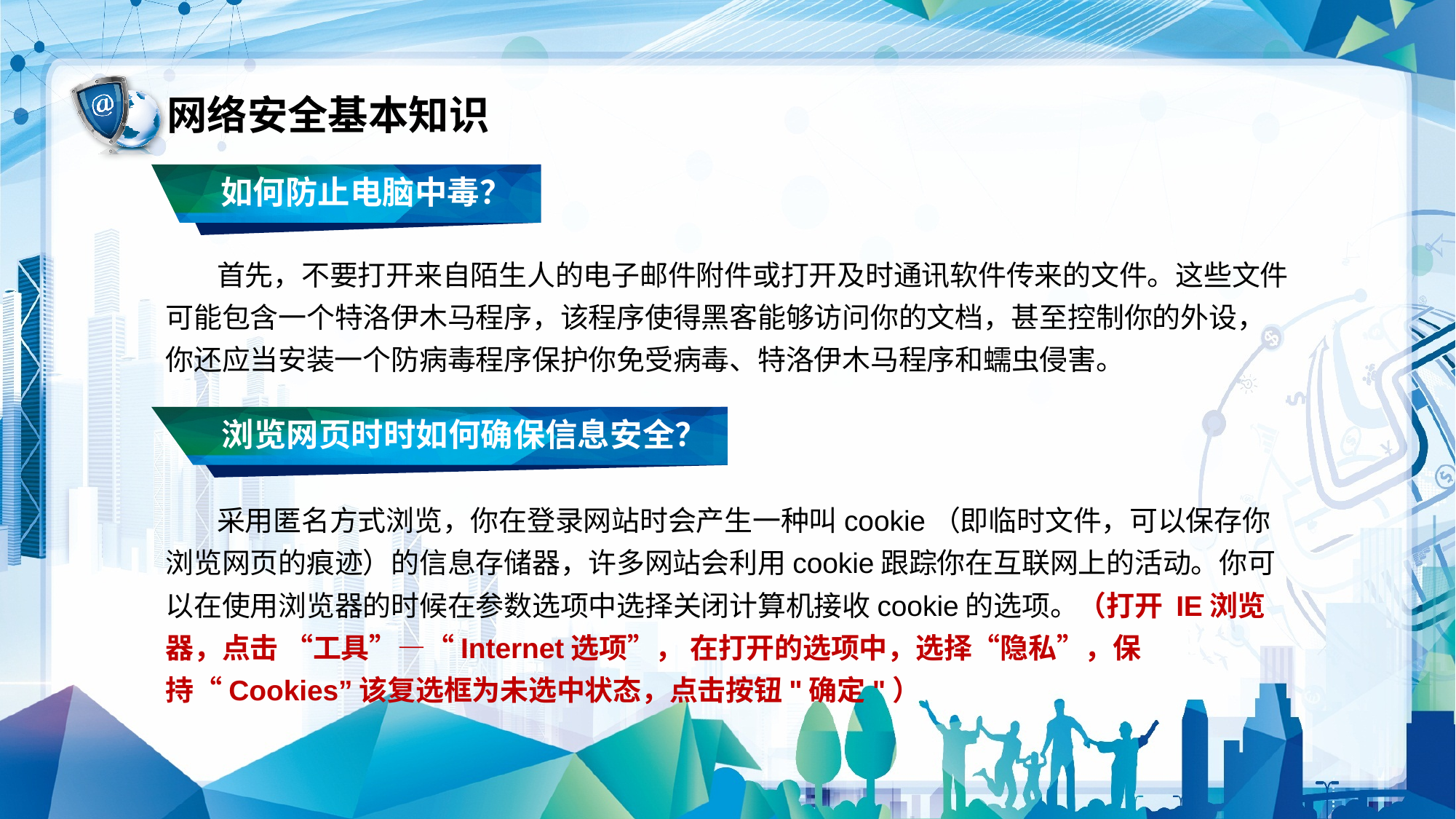

网络安全基本知识

如何防止电脑中毒？
       首先，不要打开来自陌生人的电子邮件附件或打开及时通讯软件传来的文件。这些文件可能包含一个特洛伊木马程序，该程序使得黑客能够访问你的文档，甚至控制你的外设，你还应当安装一个防病毒程序保护你免受病毒、特洛伊木马程序和蠕虫侵害。

浏览网页时时如何确保信息安全？
       采用匿名方式浏览，你在登录网站时会产生一种叫cookie（即临时文件，可以保存你浏览网页的痕迹）的信息存储器，许多网站会利用cookie跟踪你在互联网上的活动。你可以在使用浏览器的时候在参数选项中选择关闭计算机接收cookie的选项。（打开 IE浏览器，点击 “工具”—“Internet选项”， 在打开的选项中，选择“隐私”，保持“Cookies”该复选框为未选中状态，点击按钮"确定"）